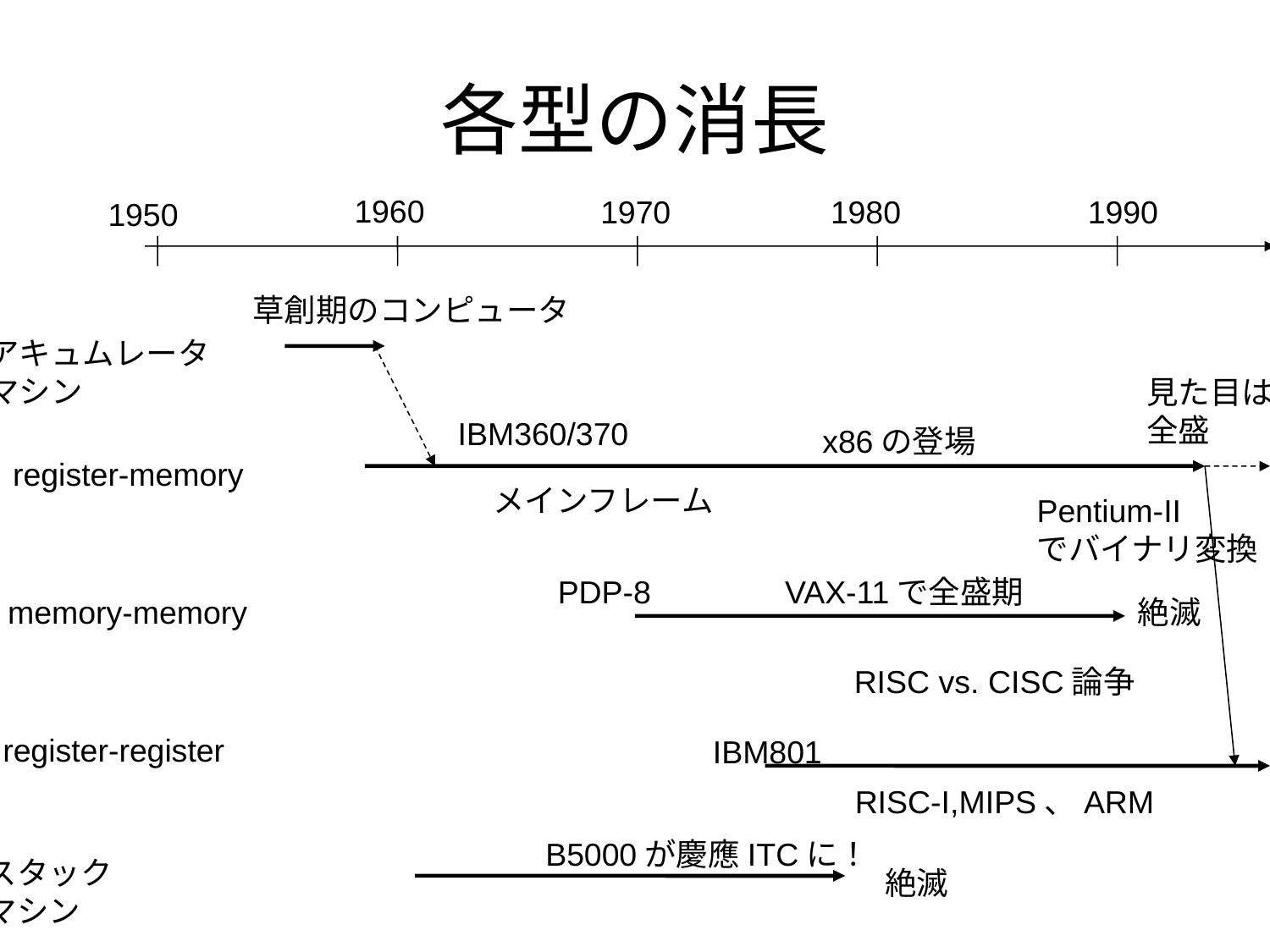

# 各型の消長
1960
1970
1980
1990
1950

草創期のコンピュータ
アキュムレータ
マシン

見た目は
全盛

IBM360/370
x86の登場
register-memory

メインフレーム
Pentium-II
でバイナリ変換
PDP-8
VAX-11で全盛期
memory-memory
絶滅

RISC vs. CISC論争
register-register
IBM801

RISC-I,MIPS、ARM
B5000が慶應ITCに！
スタック
マシン
絶滅